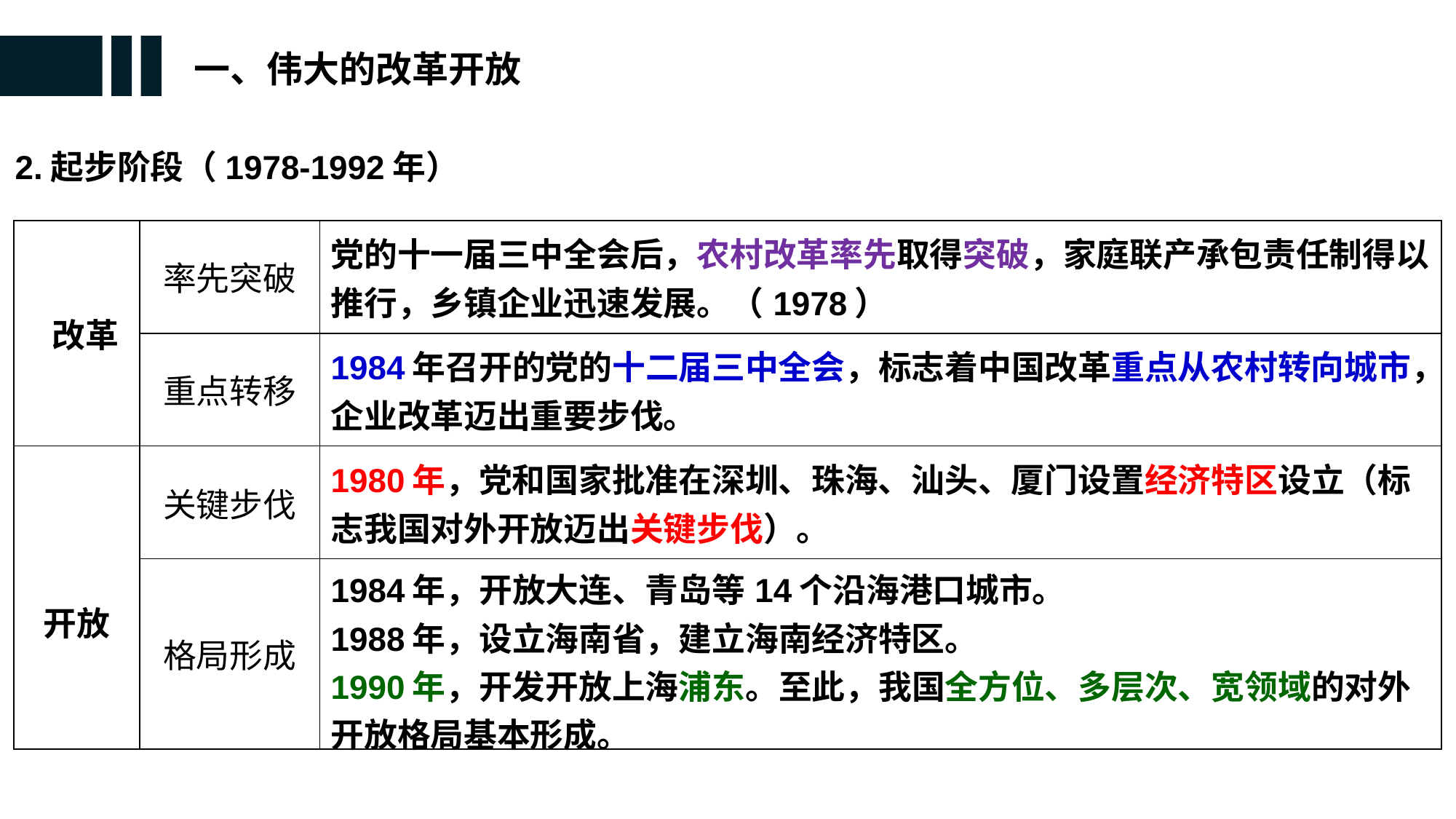

一、伟大的改革开放
2.起步阶段（1978-1992年）
| 改革 | 率先突破 | 党的十一届三中全会后，农村改革率先取得突破，家庭联产承包责任制得以推行，乡镇企业迅速发展。（1978） |
| --- | --- | --- |
|  | 重点转移 | 1984年召开的党的十二届三中全会，标志着中国改革重点从农村转向城市，企业改革迈出重要步伐。 |
| 开放 | 关键步伐 | 1980年，党和国家批准在深圳、珠海、汕头、厦门设置经济特区设立（标志我国对外开放迈出关键步伐）。 |
|  | 格局形成 | 1984年，开放大连、青岛等14个沿海港口城市。 1988年，设立海南省，建立海南经济特区。 1990年，开发开放上海浦东。至此，我国全方位、多层次、宽领域的对外开放格局基本形成。 |